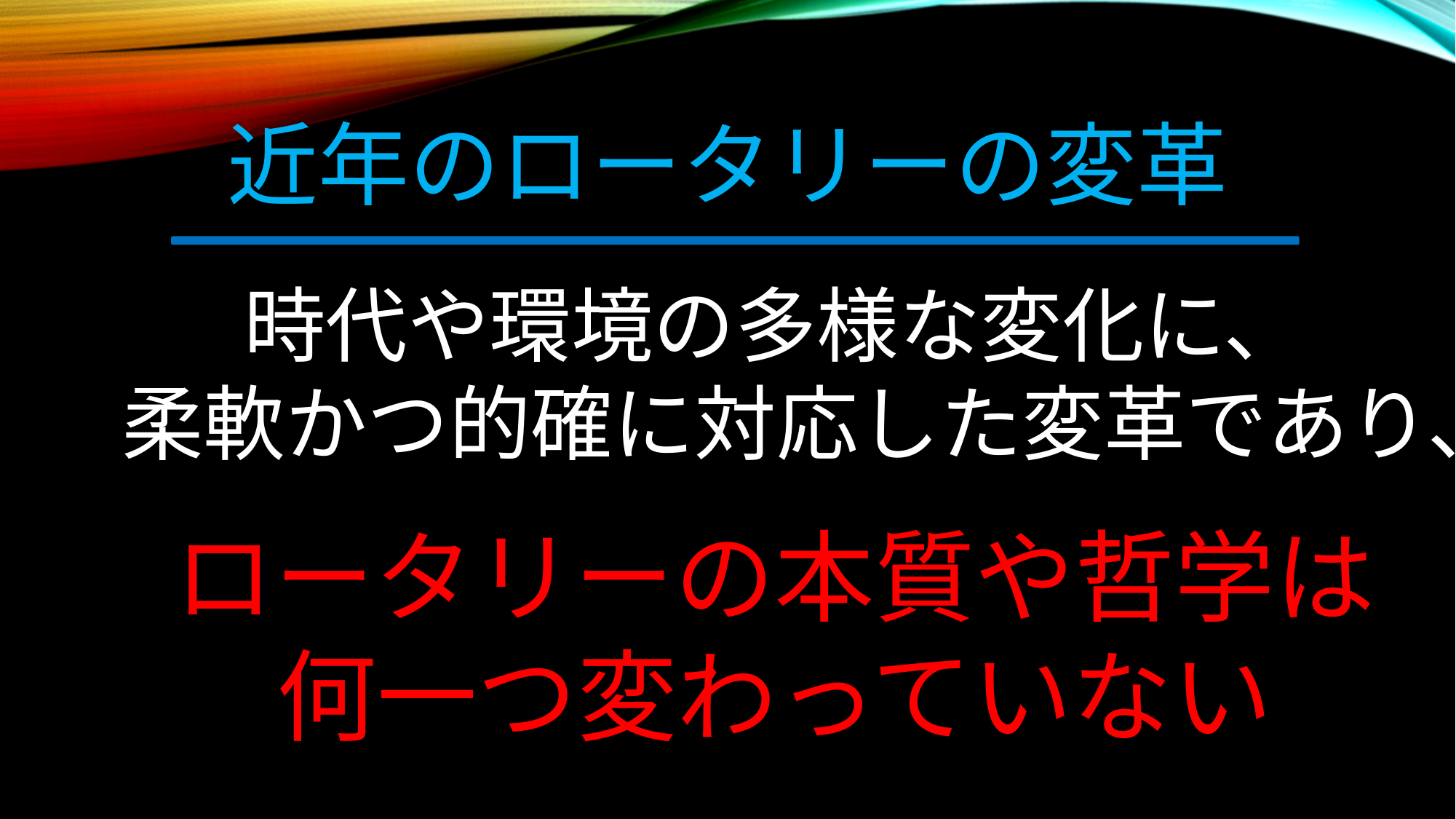

近年のロータリーの変革
時代や環境の多様な変化に、
柔軟かつ的確に対応した変革であり、
・
ロータリーの本質や哲学は
何一つ変わっていない